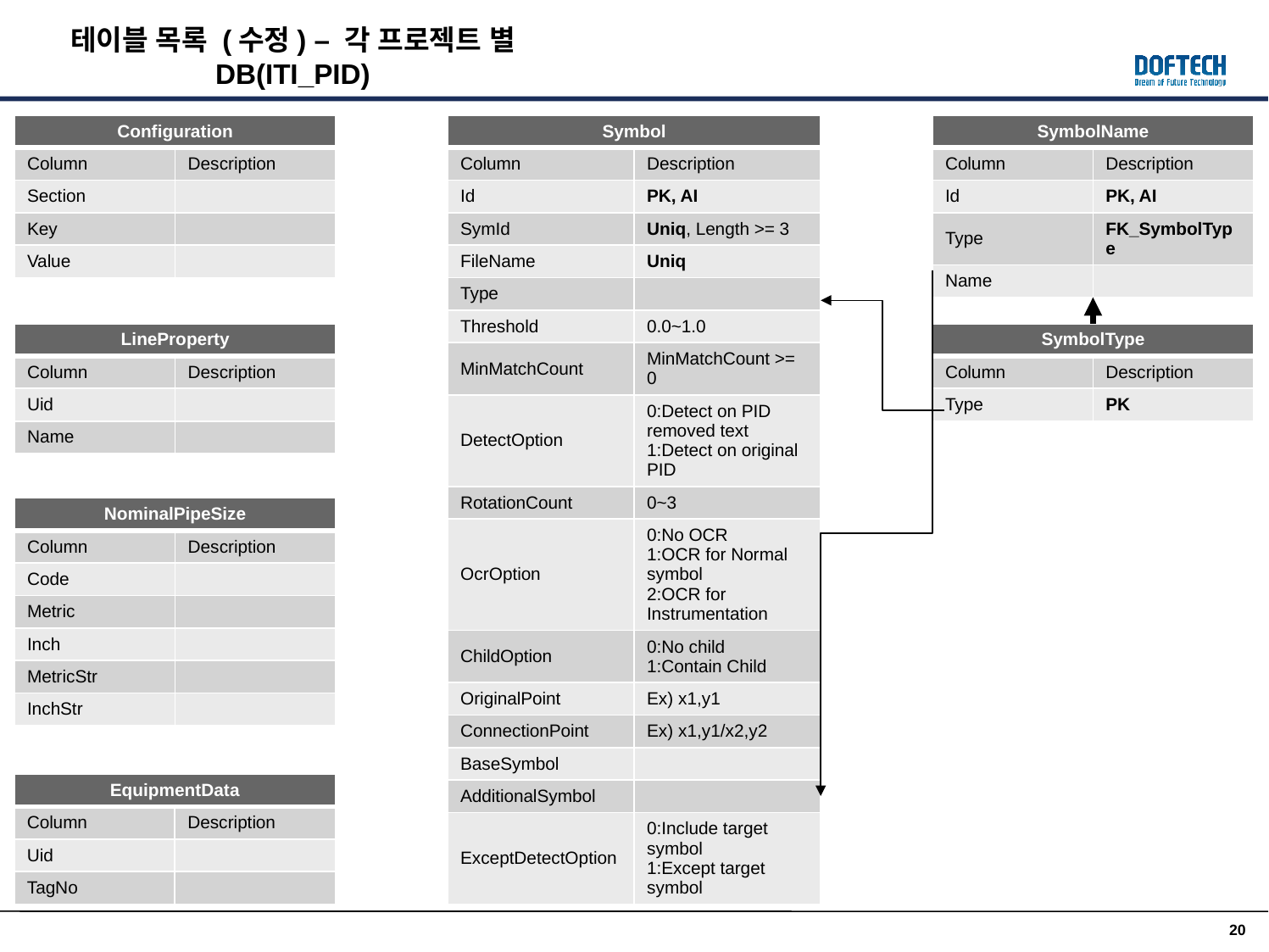

테이블 목록 (수정) – 각 프로젝트 별 DB(ITI_PID)
| Configuration |  |
| --- | --- |
| Column | Description |
| Section |  |
| Key |  |
| Value |  |
| Symbol |  |
| --- | --- |
| Column | Description |
| Id | PK, AI |
| SymId | Uniq, Length >= 3 |
| FileName | Uniq |
| Type |  |
| Threshold | 0.0~1.0 |
| MinMatchCount | MinMatchCount >= 0 |
| DetectOption | 0:Detect on PID removed text 1:Detect on original PID |
| RotationCount | 0~3 |
| OcrOption | 0:No OCR 1:OCR for Normal symbol 2:OCR for Instrumentation |
| ChildOption | 0:No child 1:Contain Child |
| OriginalPoint | Ex) x1,y1 |
| ConnectionPoint | Ex) x1,y1/x2,y2 |
| BaseSymbol |  |
| AdditionalSymbol |  |
| ExceptDetectOption | 0:Include target symbol 1:Except target symbol |
| SymbolName |  |
| --- | --- |
| Column | Description |
| Id | PK, AI |
| Type | FK\_SymbolType |
| Name |  |
| LineProperty |  |
| --- | --- |
| Column | Description |
| Uid |  |
| Name |  |
| SymbolType |  |
| --- | --- |
| Column | Description |
| Type | PK |
| NominalPipeSize |  |
| --- | --- |
| Column | Description |
| Code |  |
| Metric |  |
| Inch |  |
| MetricStr |  |
| InchStr |  |
| EquipmentData |  |
| --- | --- |
| Column | Description |
| Uid |  |
| TagNo |  |